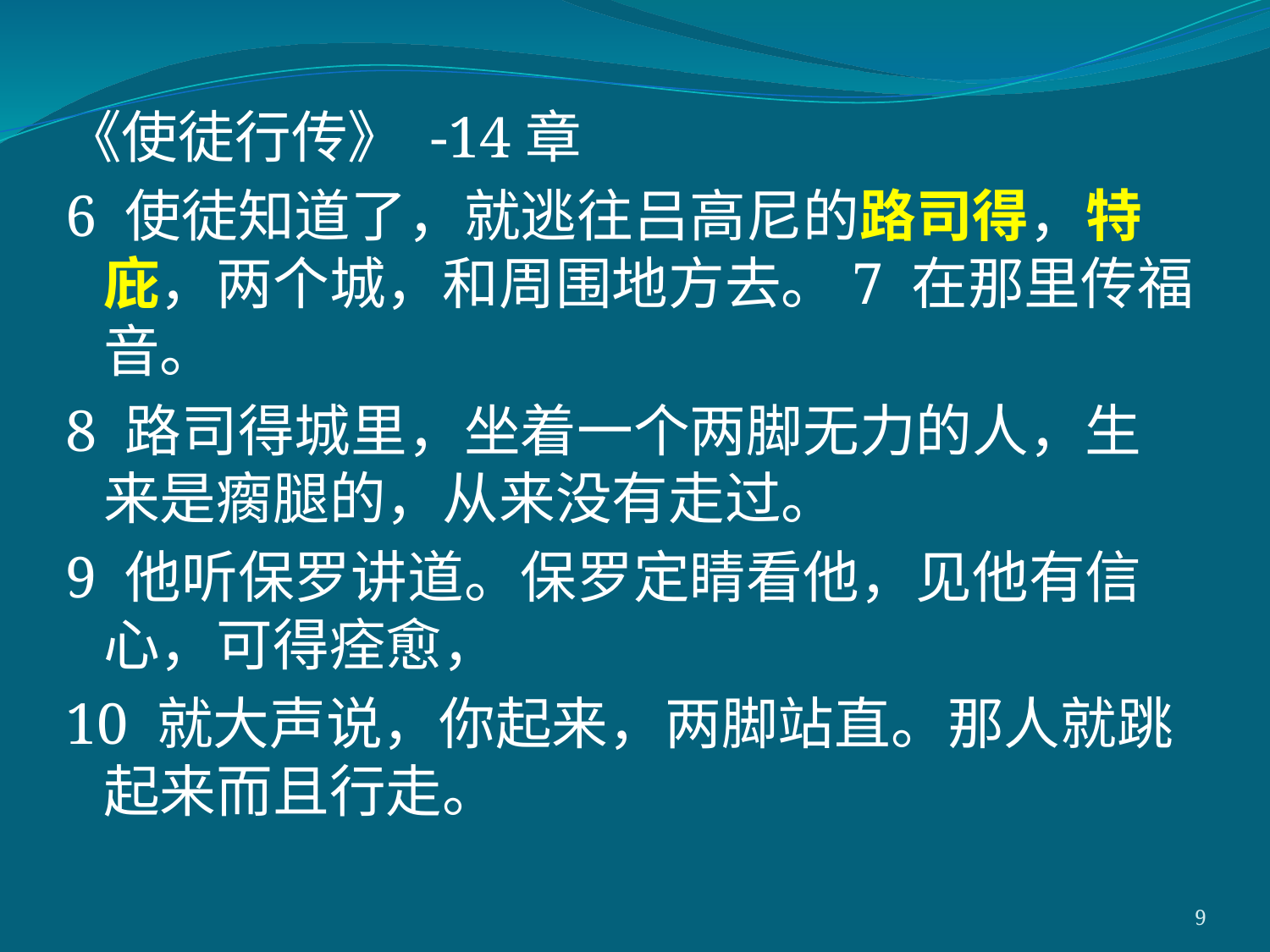

《使徒行传》 -14章
6 使徒知道了，就逃往吕高尼的路司得，特庇，两个城，和周围地方去。7 在那里传福音。
8 路司得城里，坐着一个两脚无力的人，生来是瘸腿的，从来没有走过。
9 他听保罗讲道。保罗定睛看他，见他有信心，可得痊愈，
10 就大声说，你起来，两脚站直。那人就跳起来而且行走。

9